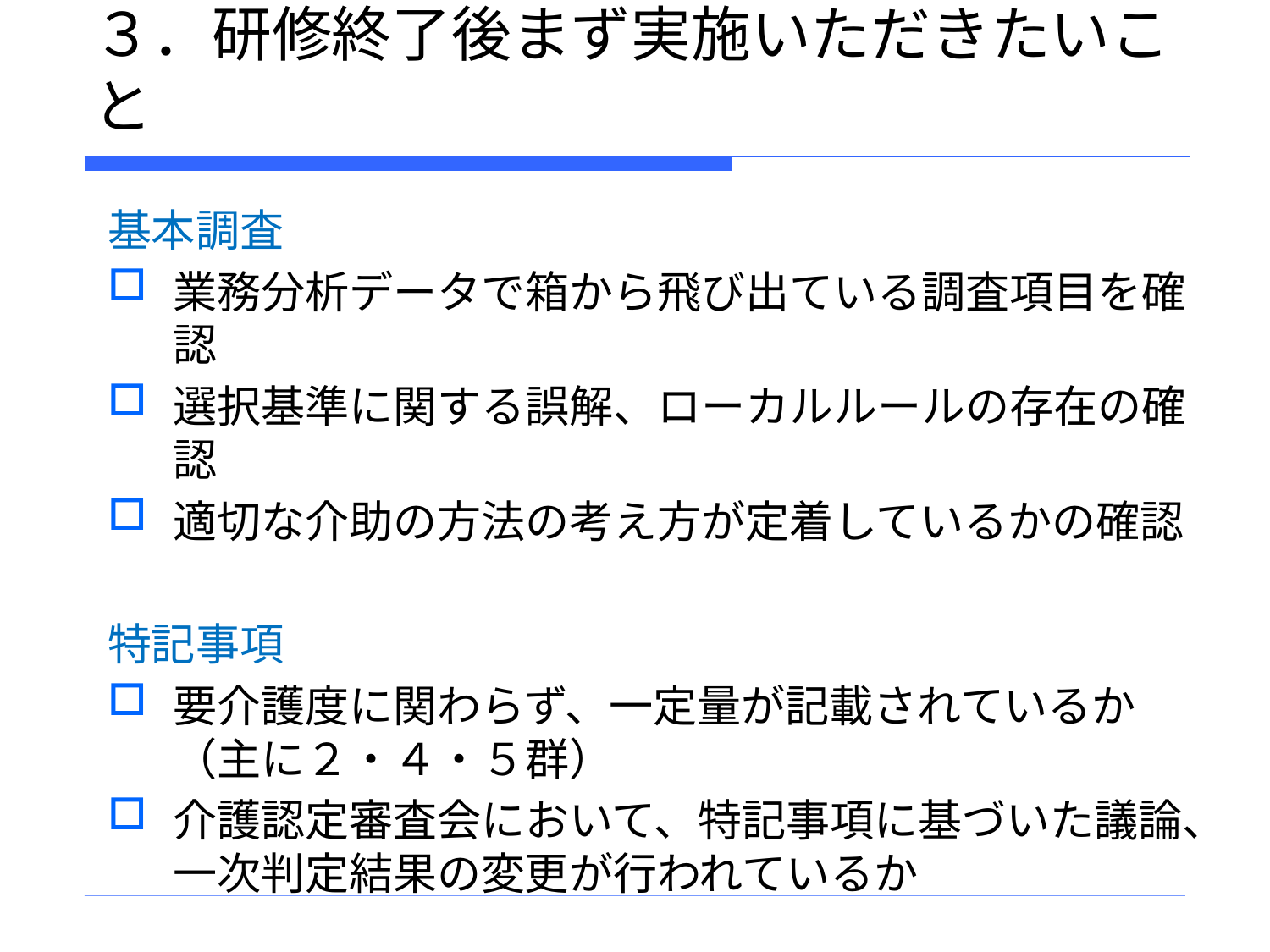

# ３．研修終了後まず実施いただきたいこと
基本調査
業務分析データで箱から飛び出ている調査項目を確認
選択基準に関する誤解、ローカルルールの存在の確認
適切な介助の方法の考え方が定着しているかの確認

特記事項
要介護度に関わらず、一定量が記載されているか（主に２・４・５群）
介護認定審査会において、特記事項に基づいた議論、一次判定結果の変更が行われているか